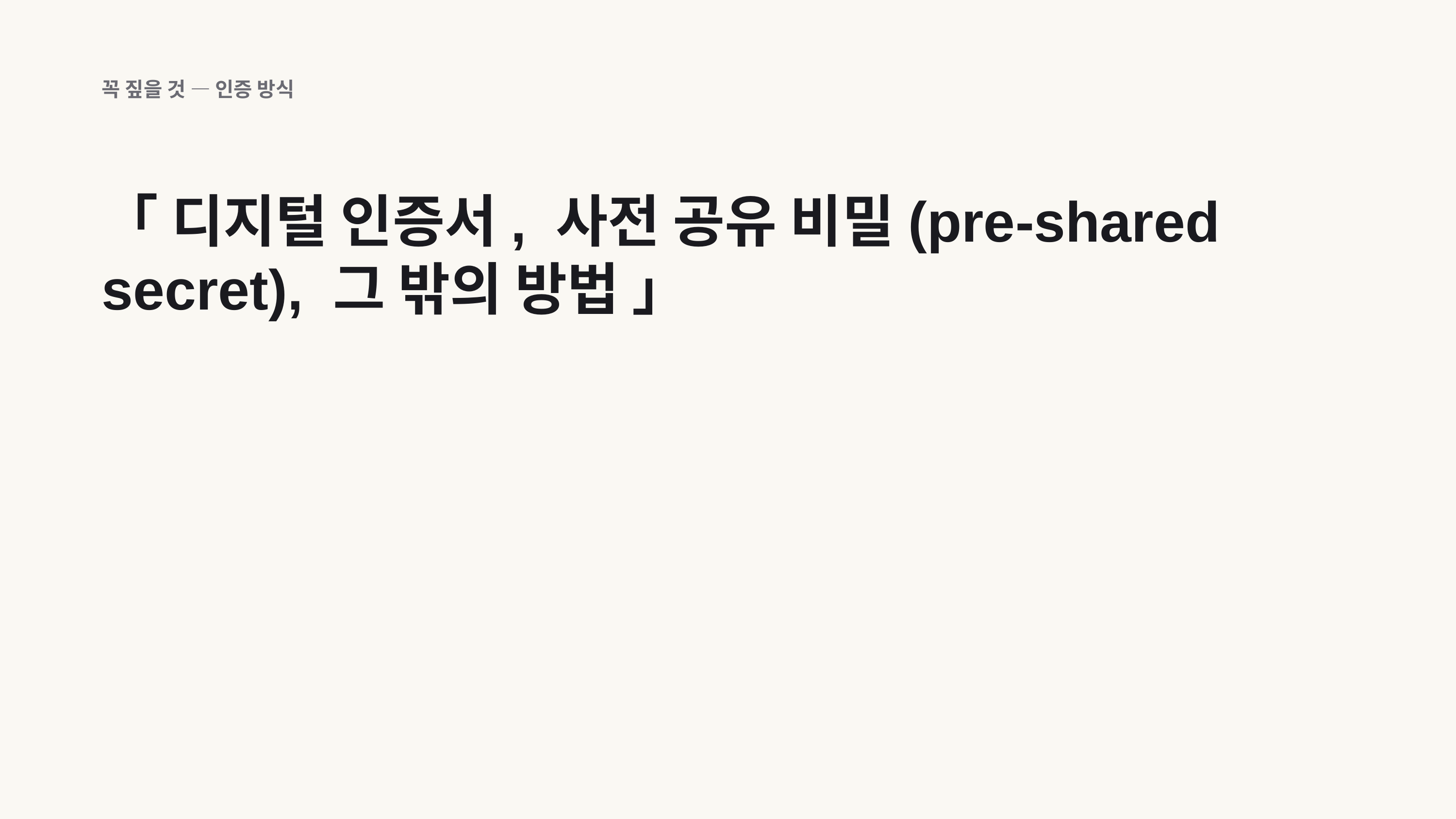

꼭 짚을 것 — 인증 방식
「 디지털 인증서, 사전 공유 비밀(pre-shared secret), 그 밖의 방법 」